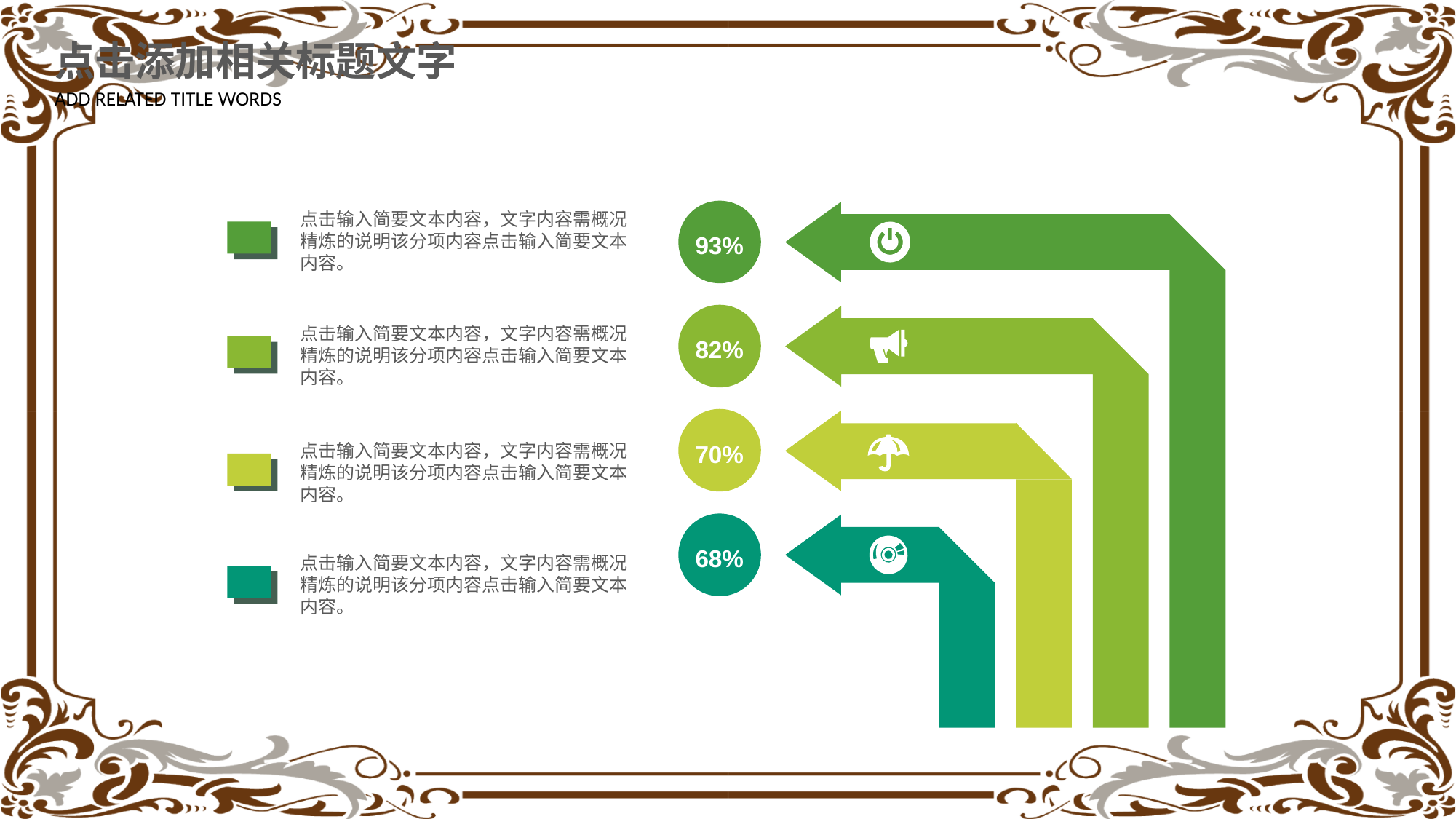

点击添加相关标题文字
ADD RELATED TITLE WORDS

93%

点击输入简要文本内容，文字内容需概况精炼的说明该分项内容点击输入简要文本内容。

82%

点击输入简要文本内容，文字内容需概况精炼的说明该分项内容点击输入简要文本内容。

70%

点击输入简要文本内容，文字内容需概况精炼的说明该分项内容点击输入简要文本内容。

68%

点击输入简要文本内容，文字内容需概况精炼的说明该分项内容点击输入简要文本内容。